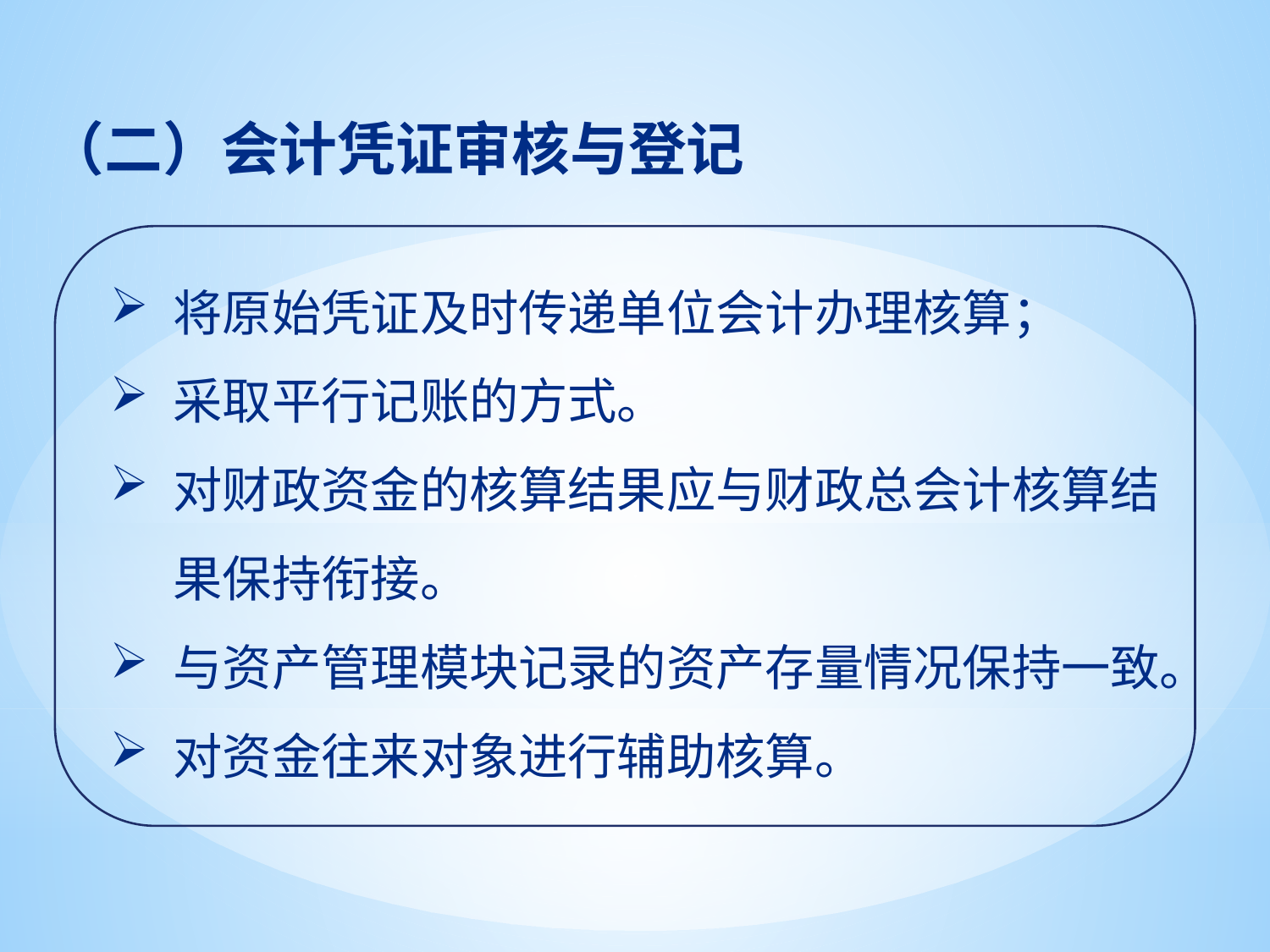

（二）会计凭证审核与登记

将原始凭证及时传递单位会计办理核算；
采取平行记账的方式。
对财政资金的核算结果应与财政总会计核算结果保持衔接。
与资产管理模块记录的资产存量情况保持一致。
对资金往来对象进行辅助核算。